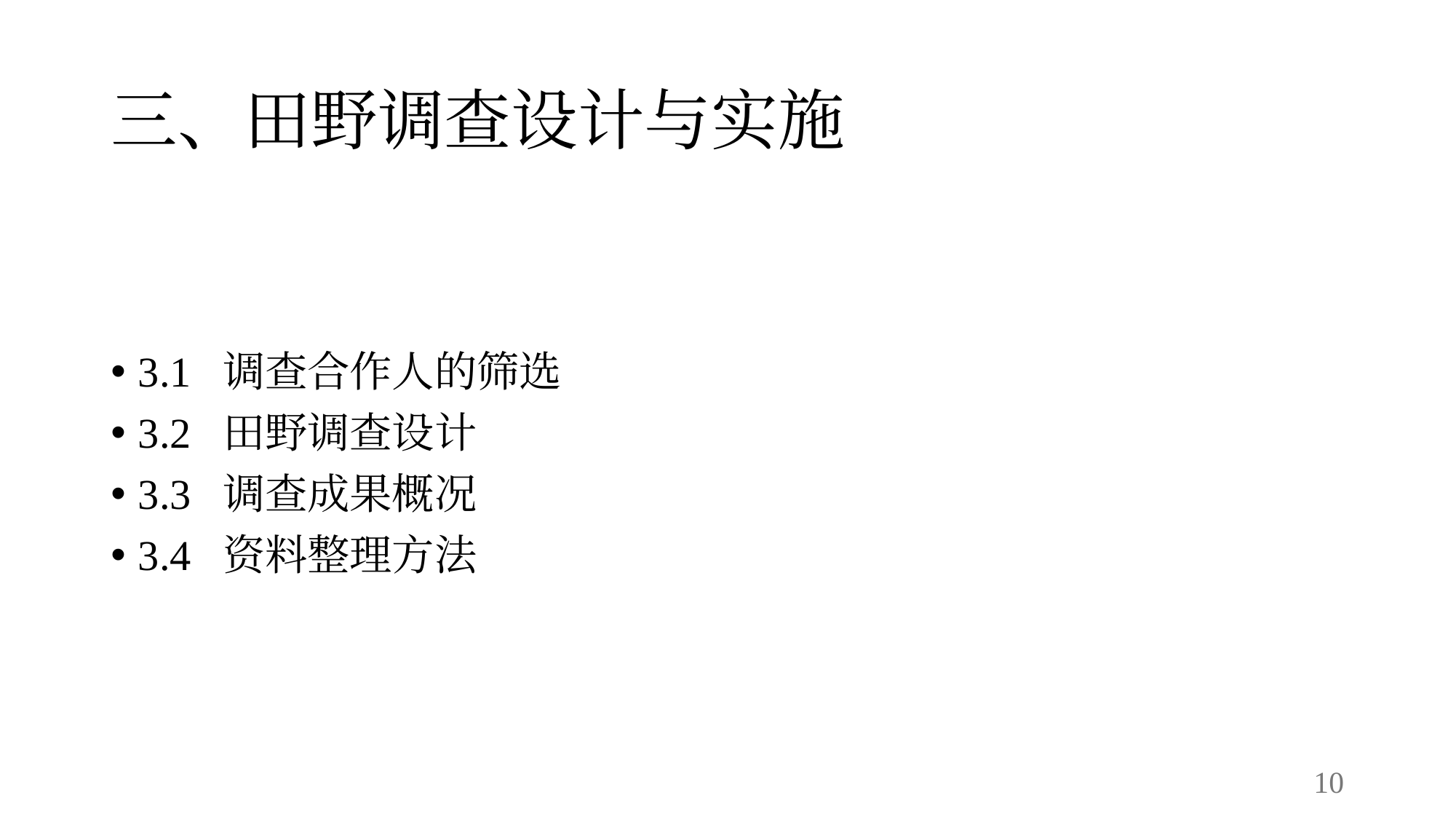

# 三、田野调查设计与实施

3.1  调查合作人的筛选
3.2  田野调查设计
3.3  调查成果概况
3.4  资料整理方法
10